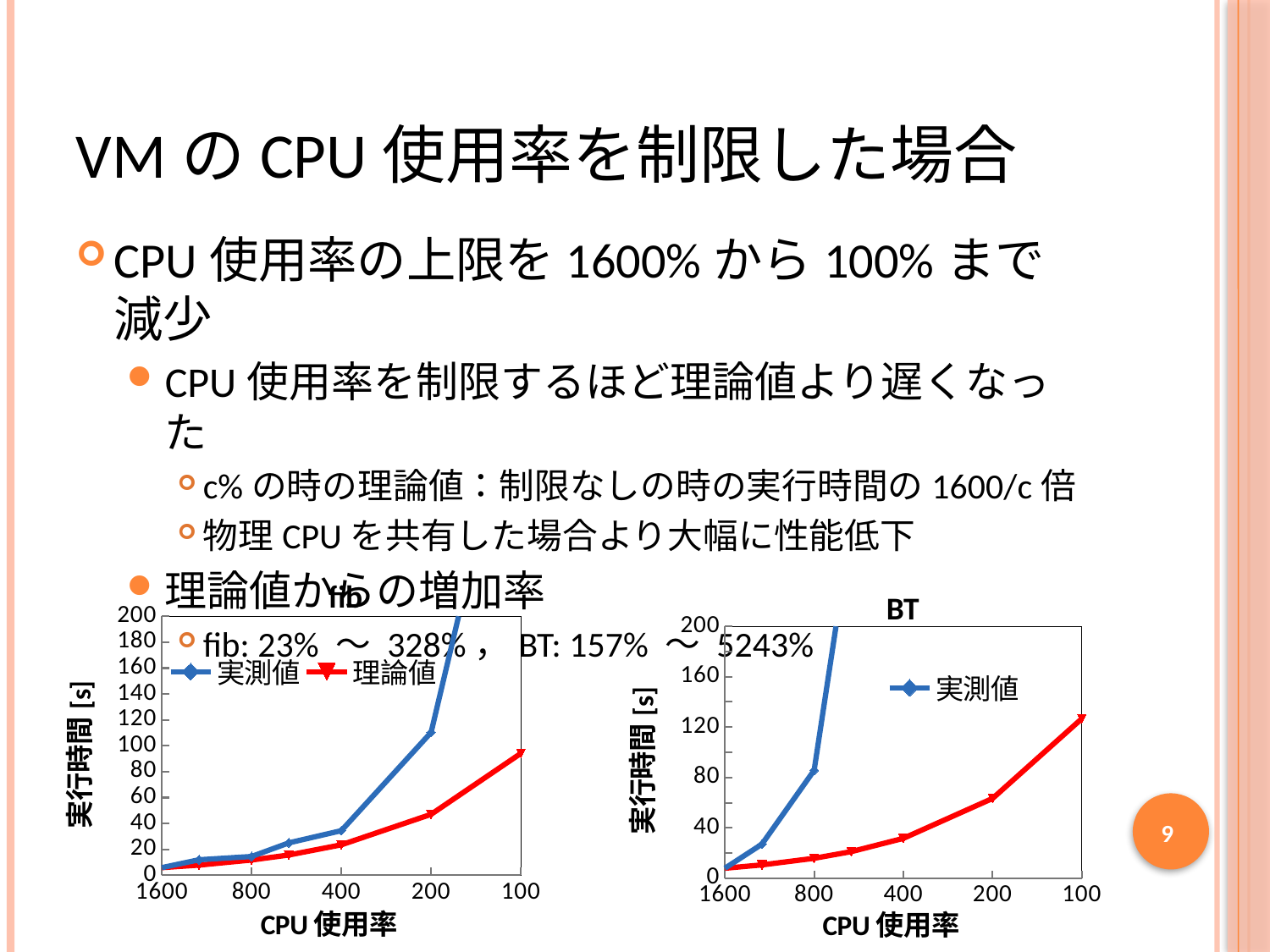

# VMのCPU使用率を制限した場合
CPU使用率の上限を1600%から100%まで減少
CPU使用率を制限するほど理論値より遅くなった
c%の時の理論値：制限なしの時の実行時間の1600/c倍
物理CPUを共有した場合より大幅に性能低下
理論値からの増加率
fib: 23% ～ 328%，BT: 157% ～ 5243%

### Chart: fib

| Category |  |  |
|---|---|---|

### Chart: BT

| Category |  |  |
|---|---|---|
9